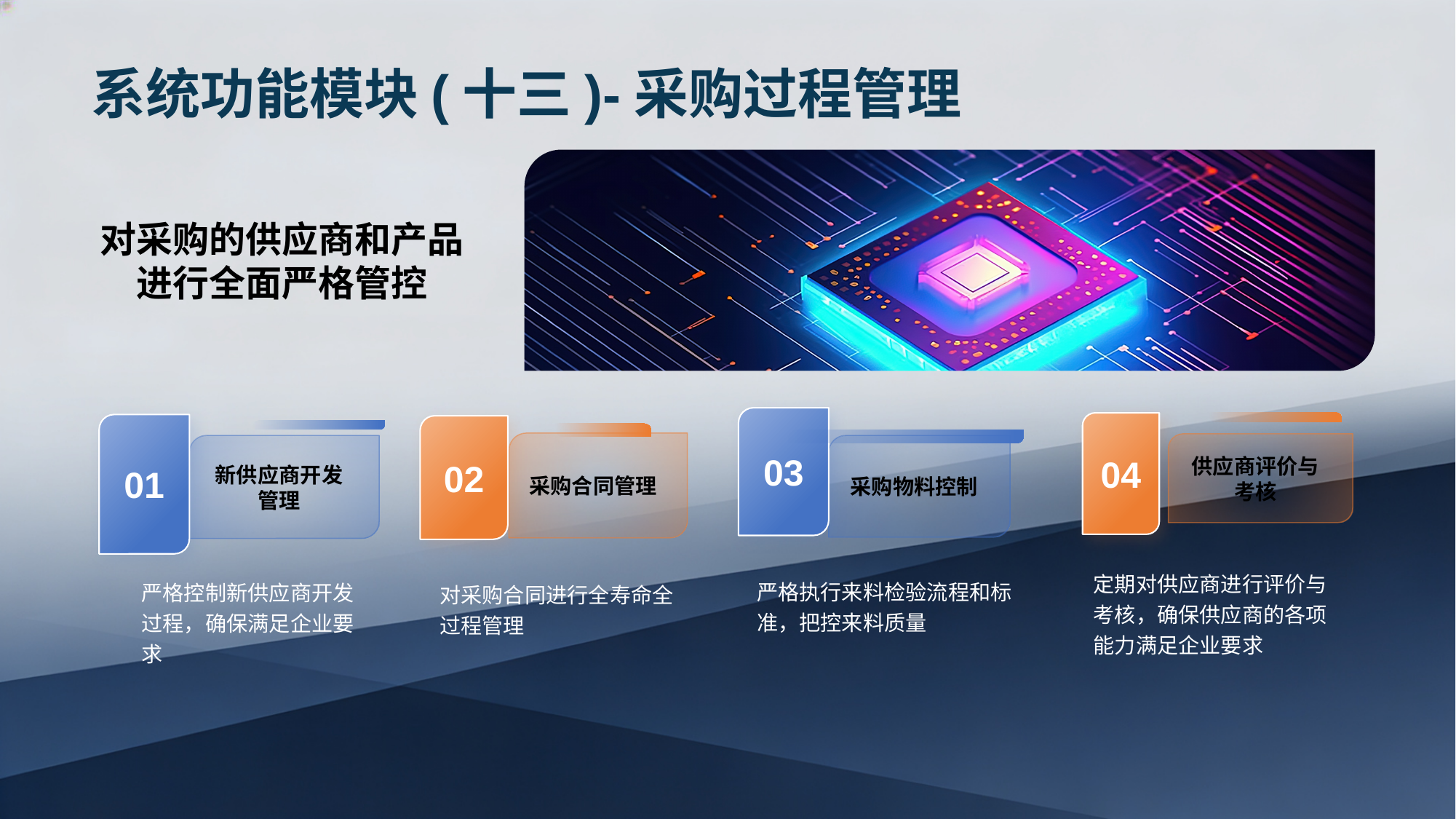

系统功能模块(十三)-采购过程管理

对采购的供应商和产品进行全面严格管控

03
采购物料控制
严格执行来料检验流程和标准，把控来料质量
04

01
新供应商开发管理
严格控制新供应商开发过程，确保满足企业要求
02
采购合同管理
对采购合同进行全寿命全过程管理

供应商评价与考核

定期对供应商进行评价与考核，确保供应商的各项能力满足企业要求